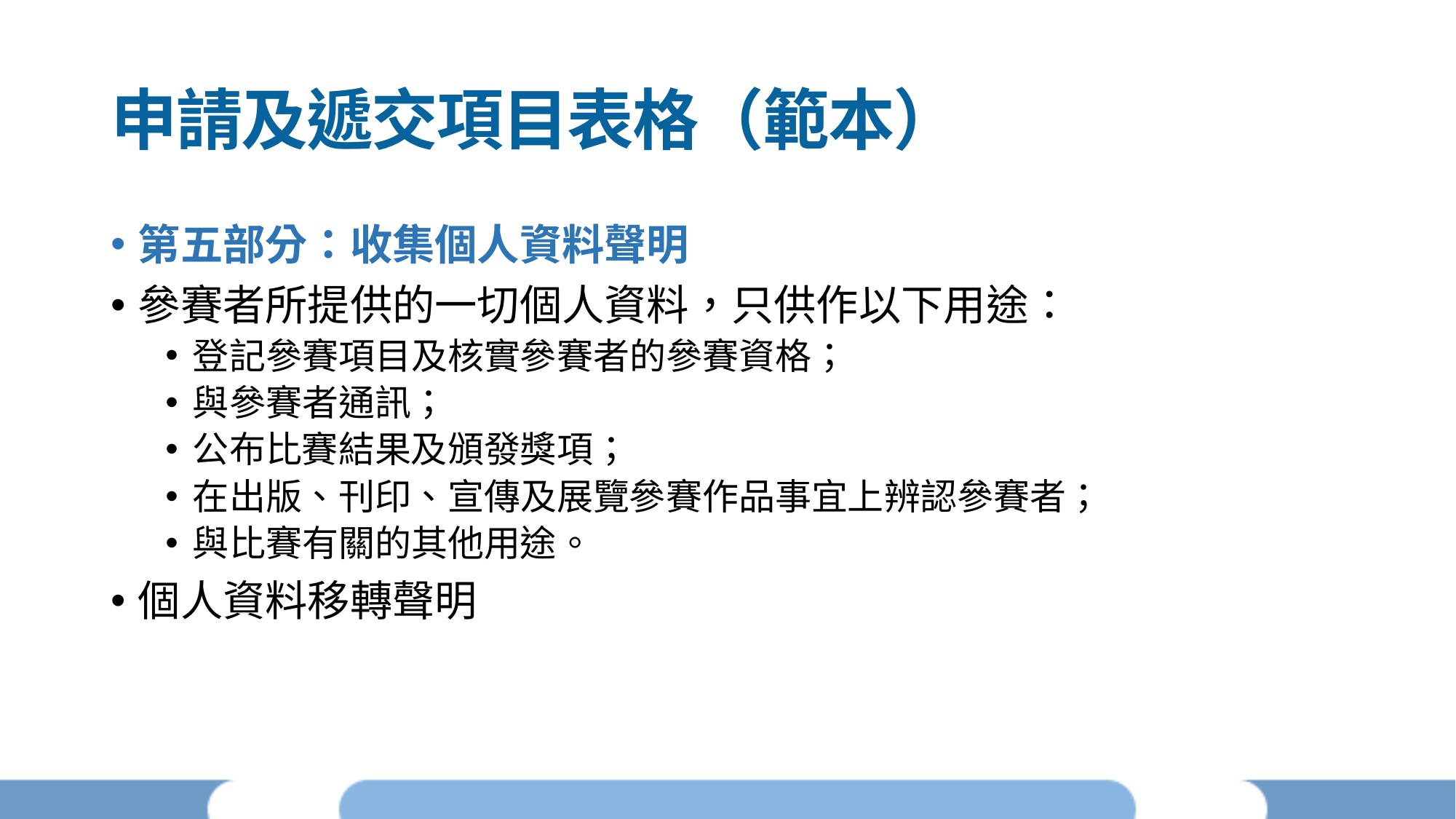

# 申請及遞交項目表格（範本）
第五部分：收集個人資料聲明
參賽者所提供的一切個人資料，只供作以下用途：
登記參賽項目及核實參賽者的參賽資格；
與參賽者通訊；
公布比賽結果及頒發獎項；
在出版、刊印、宣傳及展覽參賽作品事宜上辨認參賽者；
與比賽有關的其他用途。
個人資料移轉聲明